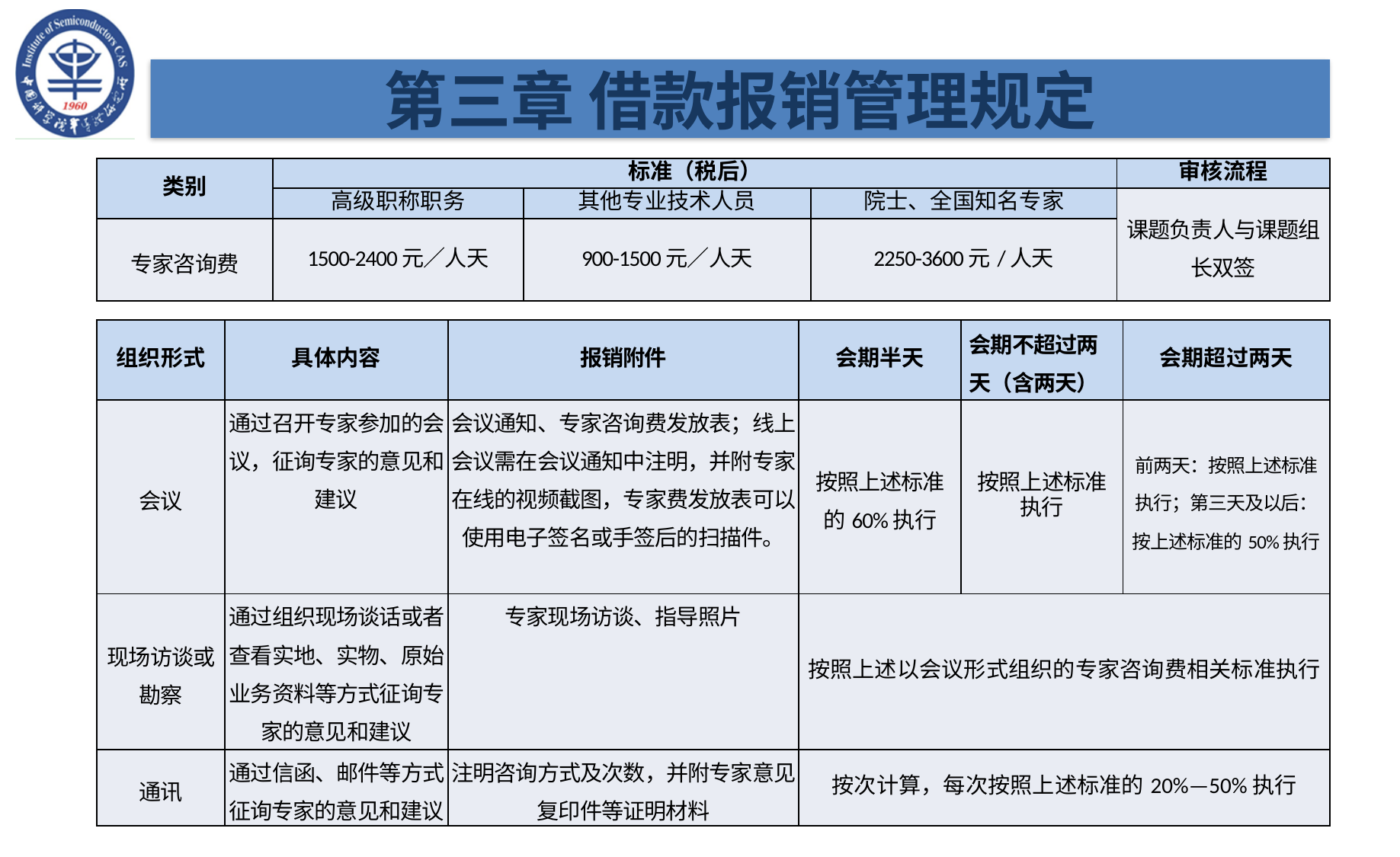

第三章 借款报销管理规定
| 类别 | 标准（税后） |  |  | 审核流程 |
| --- | --- | --- | --- | --- |
|  | 高级职称职务 | 其他专业技术人员 | 院士、全国知名专家 | 课题负责人与课题组长双签 |
| 专家咨询费 | 1500-2400元／人天 | 900-1500元／人天 | 2250-3600元/人天 |  |
| 组织形式 | 具体内容 | 报销附件 | 会期半天 | 会期不超过两天（含两天） | 会期超过两天 |
| --- | --- | --- | --- | --- | --- |
| 会议 | 通过召开专家参加的会议，征询专家的意见和建议 | 会议通知、专家咨询费发放表；线上会议需在会议通知中注明，并附专家在线的视频截图，专家费发放表可以使用电子签名或手签后的扫描件。 | 按照上述标准的60%执行 | 按照上述标准执行 | 前两天：按照上述标准执行；第三天及以后：按上述标准的50%执行 |
| 现场访谈或勘察 | 通过组织现场谈话或者查看实地、实物、原始业务资料等方式征询专家的意见和建议 | 专家现场访谈、指导照片 | 按照上述以会议形式组织的专家咨询费相关标准执行 |  |  |
| 通讯 | 通过信函、邮件等方式征询专家的意见和建议 | 注明咨询方式及次数，并附专家意见复印件等证明材料 | 按次计算，每次按照上述标准的20%—50%执行 |  |  |